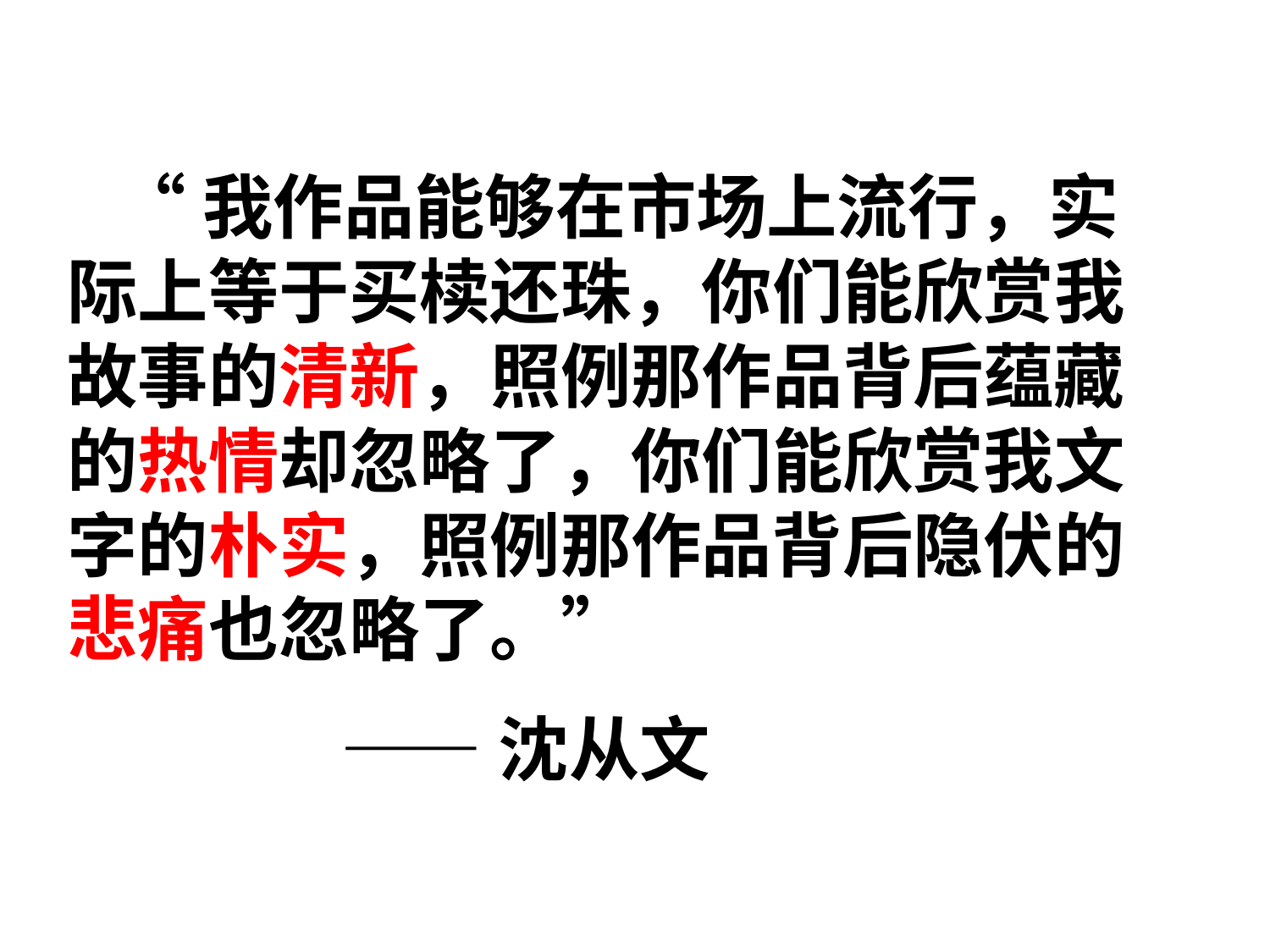

“我作品能够在市场上流行，实际上等于买椟还珠，你们能欣赏我故事的清新，照例那作品背后蕴藏的热情却忽略了，你们能欣赏我文字的朴实，照例那作品背后隐伏的悲痛也忽略了。”
                 ——沈从文